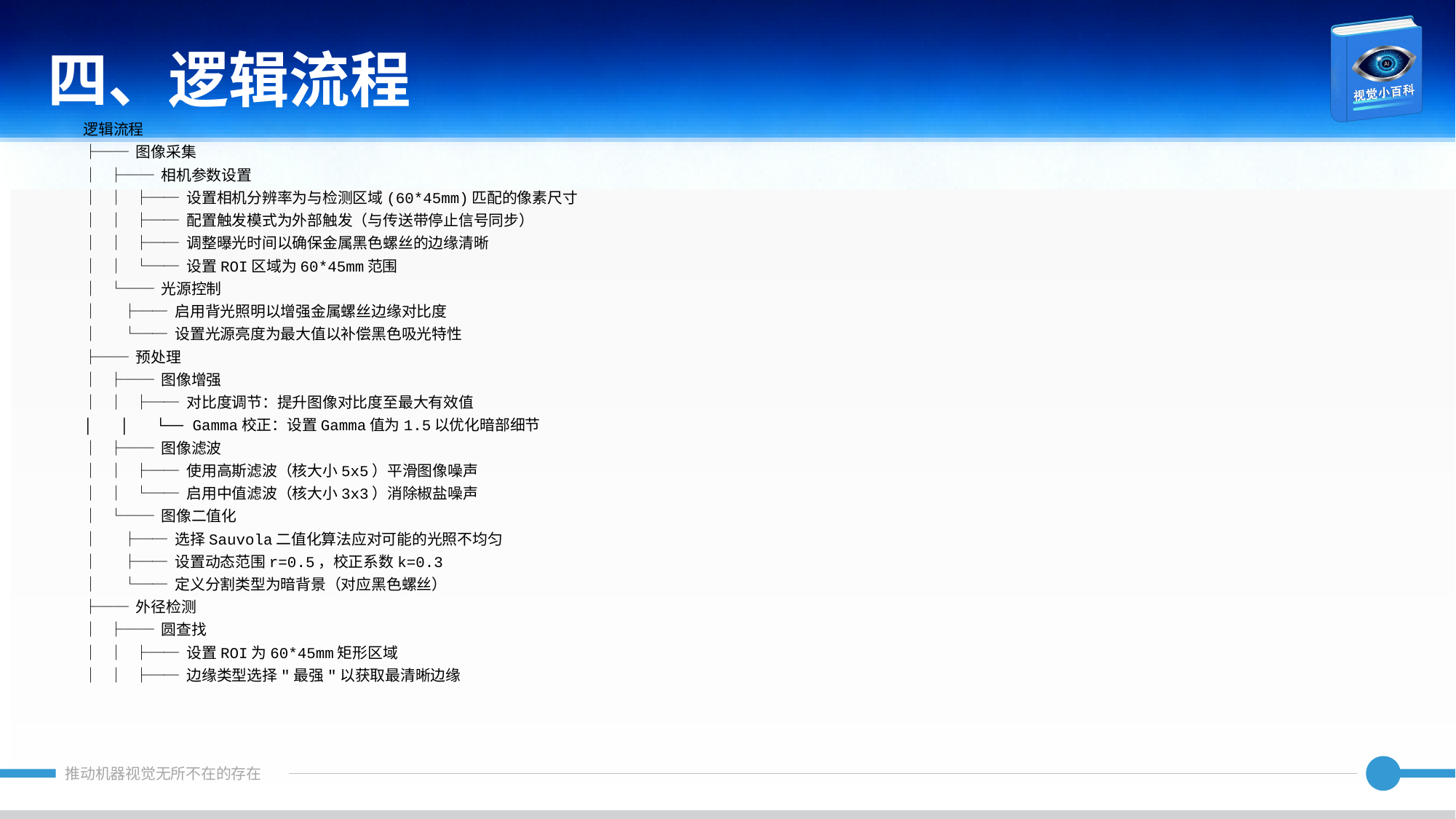

四、逻辑流程

逻辑流程
├── 图像采集
│   ├── 相机参数设置
│   │   ├── 设置相机分辨率为与检测区域(60*45mm)匹配的像素尺寸
│   │   ├── 配置触发模式为外部触发（与传送带停止信号同步）
│   │   ├── 调整曝光时间以确保金属黑色螺丝的边缘清晰
│   │   └── 设置ROI区域为60*45mm范围
│   └── 光源控制
│       ├── 启用背光照明以增强金属螺丝边缘对比度
│       └── 设置光源亮度为最大值以补偿黑色吸光特性
├── 预处理
│   ├── 图像增强
│   │   ├── 对比度调节：提升图像对比度至最大有效值
│   │   └── Gamma校正：设置Gamma值为1.5以优化暗部细节
│   ├── 图像滤波
│   │   ├── 使用高斯滤波（核大小5x5）平滑图像噪声
│   │   └── 启用中值滤波（核大小3x3）消除椒盐噪声
│   └── 图像二值化
│       ├── 选择Sauvola二值化算法应对可能的光照不均匀
│       ├── 设置动态范围r=0.5，校正系数k=0.3
│       └── 定义分割类型为暗背景（对应黑色螺丝）
├── 外径检测
│   ├── 圆查找
│   │   ├── 设置ROI为60*45mm矩形区域
│   │   ├── 边缘类型选择"最强"以获取最清晰边缘
8